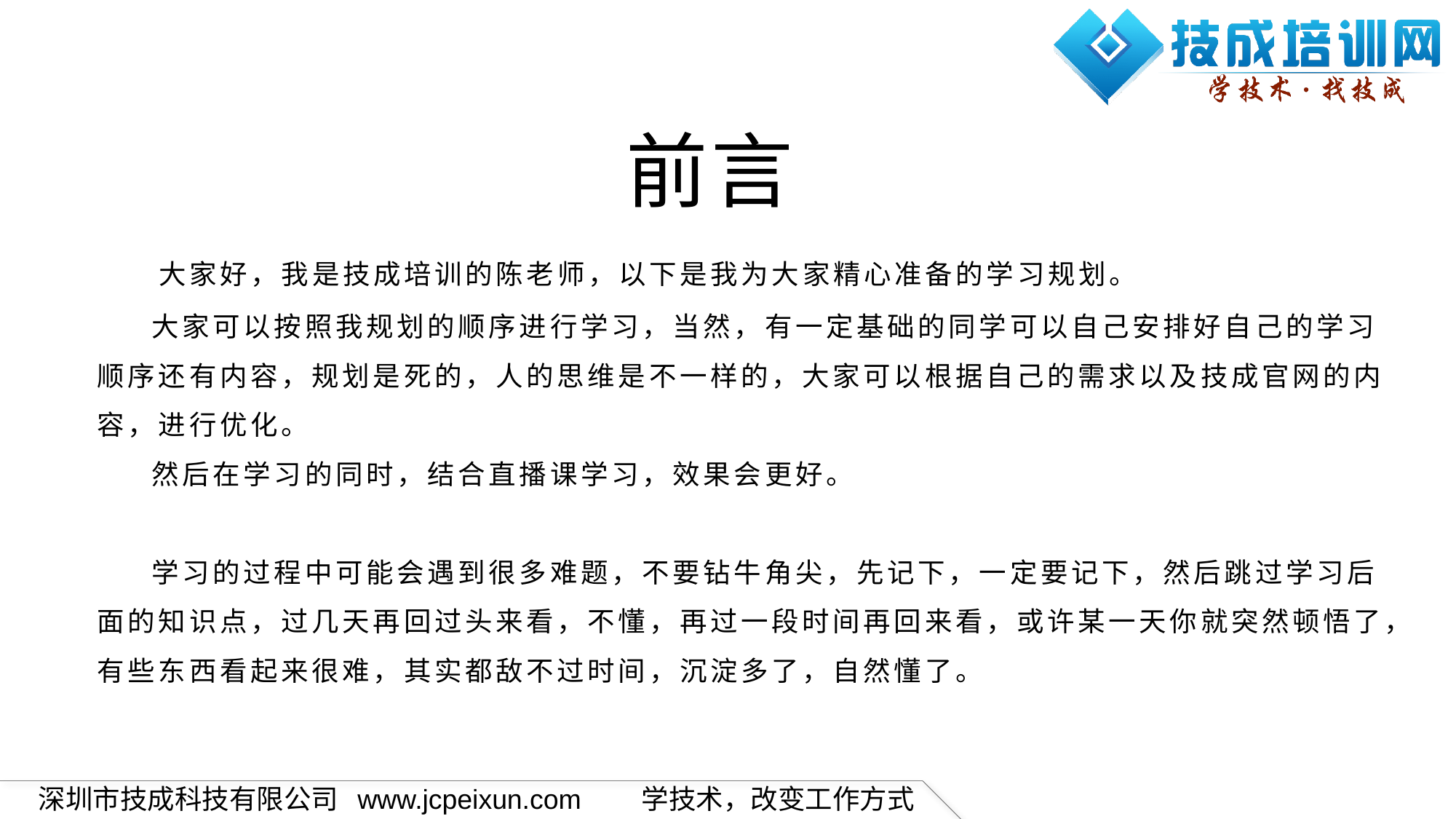

前言
    大家好，我是技成培训的陈老师，以下是我为大家精心准备的学习规划。
     大家可以按照我规划的顺序进行学习，当然，有一定基础的同学可以自己安排好自己的学习顺序还有内容，规划是死的，人的思维是不一样的，大家可以根据自己的需求以及技成官网的内容，进行优化。
     然后在学习的同时，结合直播课学习，效果会更好。

     学习的过程中可能会遇到很多难题，不要钻牛角尖，先记下，一定要记下，然后跳过学习后面的知识点，过几天再回过头来看，不懂，再过一段时间再回来看，或许某一天你就突然顿悟了，有些东西看起来很难，其实都敌不过时间，沉淀多了，自然懂了。